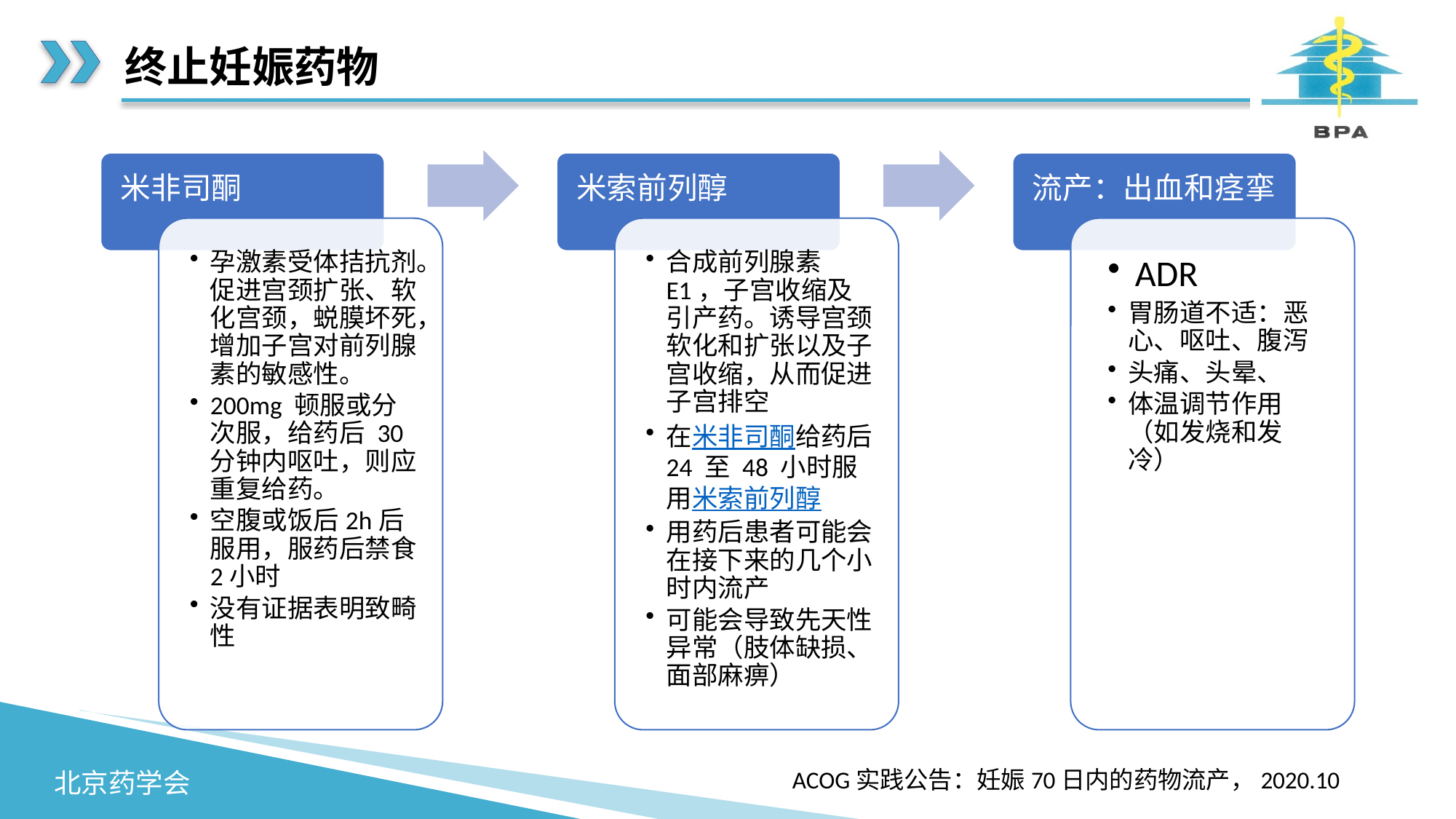

# 终止妊娠药物
米非司酮
孕激素受体拮抗剂。促进宫颈扩张、软化宫颈，蜕膜坏死，增加子宫对前列腺素的敏感性。
200mg 顿服或分次服，给药后 30 分钟内呕吐，则应重复给药。
空腹或饭后2h后服用，服药后禁食2小时
没有证据表明致畸性

米索前列醇
合成前列腺素 E1，子宫收缩及引产药。诱导宫颈软化和扩张以及子宫收缩，从而促进子宫排空
在米非司酮给药后 24 至 48 小时服用米索前列醇
用药后患者可能会在接下来的几个小时内流产
可能会导致先天性异常（肢体缺损、面部麻痹）

流产：出血和痉挛
ADR
胃肠道不适：恶心、呕吐、腹泻
头痛、头晕、
体温调节作用（如发烧和发冷）
ACOG实践公告：妊娠70日内的药物流产，2020.10